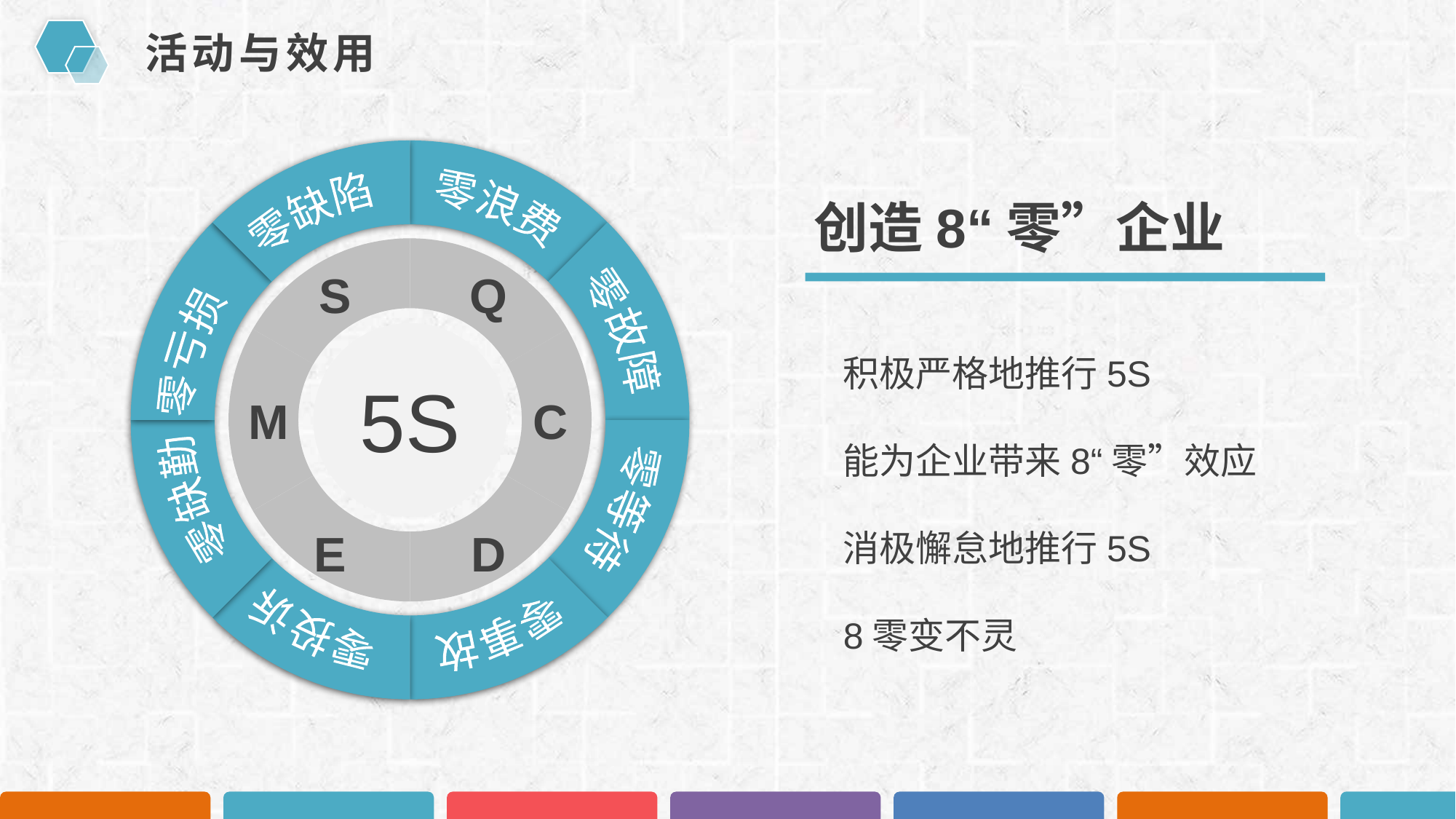

活动与效用

  零亏损      零缺陷      零浪费     零故障     零等待     零事故      零投诉     零缺勤
创造8“零”企业

S
Q

积极严格地推行5S
能为企业带来8“零”效应
消极懈怠地推行5S
8零变不灵

5S
M
C
E
D